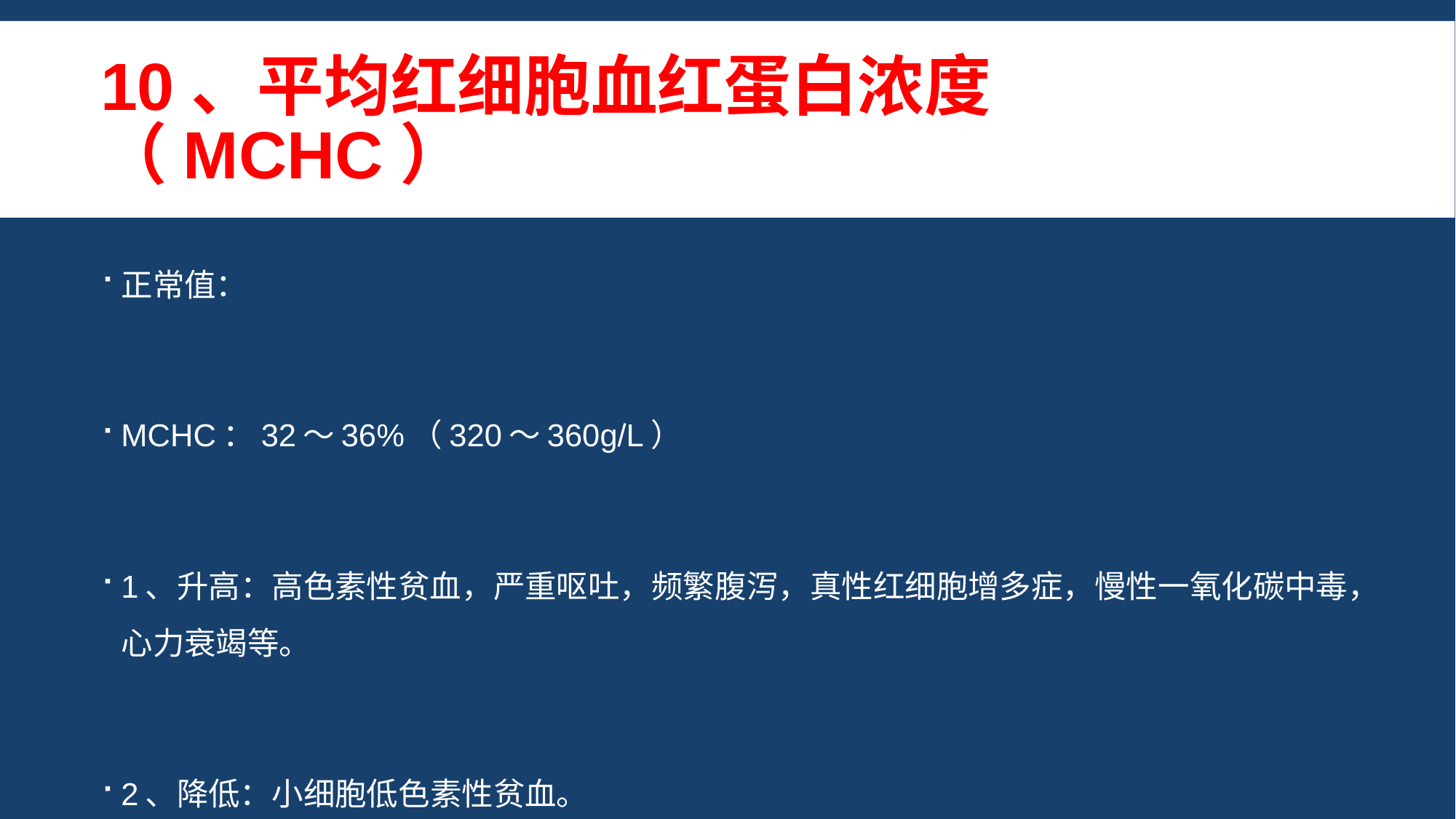

# 10、平均红细胞血红蛋白浓度（MCHC）
正常值：

MCHC：32～36%（320～360g/L）

1、升高：高色素性贫血，严重呕吐，频繁腹泻，真性红细胞增多症，慢性一氧化碳中毒，心力衰竭等。

2、降低：小细胞低色素性贫血。